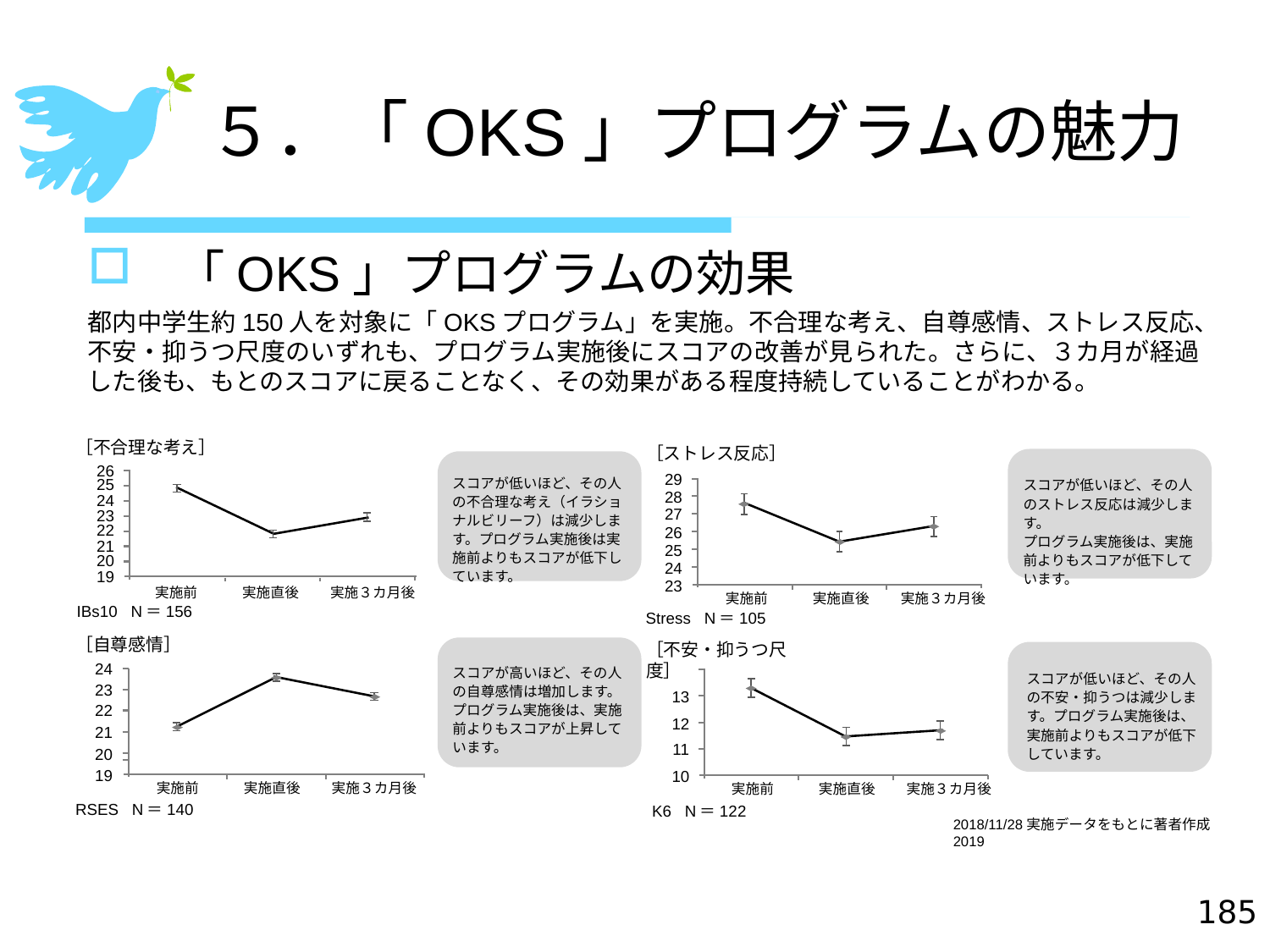

# ５．「OKS」プログラムの魅力
 「OKS」プログラムの効果
都内中学生約150人を対象に「OKSプログラム」を実施。不合理な考え、自尊感情、ストレス反応、不安・抑うつ尺度のいずれも、プログラム実施後にスコアの改善が見られた。さらに、３カ月が経過した後も、もとのスコアに戻ることなく、その効果がある程度持続していることがわかる。

［不合理な考え］

26
25
24
23
22
21
20
19
実施前
実施直後
実施３カ月後
IBs10   N＝156
スコアが低いほど、その人の不合理な考え（イラショナルビリーフ）は減少します。プログラム実施後は実施前よりもスコアが低下しています。
［自尊感情］

24
23

22
21

20
19
実施前
実施直後
実施３カ月後
RSES   N＝140
スコアが高いほど、その人の自尊感情は増加します。プログラム実施後は、実施前よりもスコアが上昇しています。
［ストレス反応］

29
28
27

26

25

24
23
実施前
実施直後
実施３カ月後
Stress   N＝105
スコアが低いほど、その人のストレス反応は減少します。
プログラム実施後は、実施前よりもスコアが低下しています。
［不安・抑うつ尺度］

スコアが低いほど、その人の不安・抑うつは減少します。プログラム実施後は、実施前よりもスコアが低下しています。
13

12

11

10
実施前
実施直後
実施３カ月後
K6   N＝122
2018/11/28実施データをもとに著者作成　2019
185